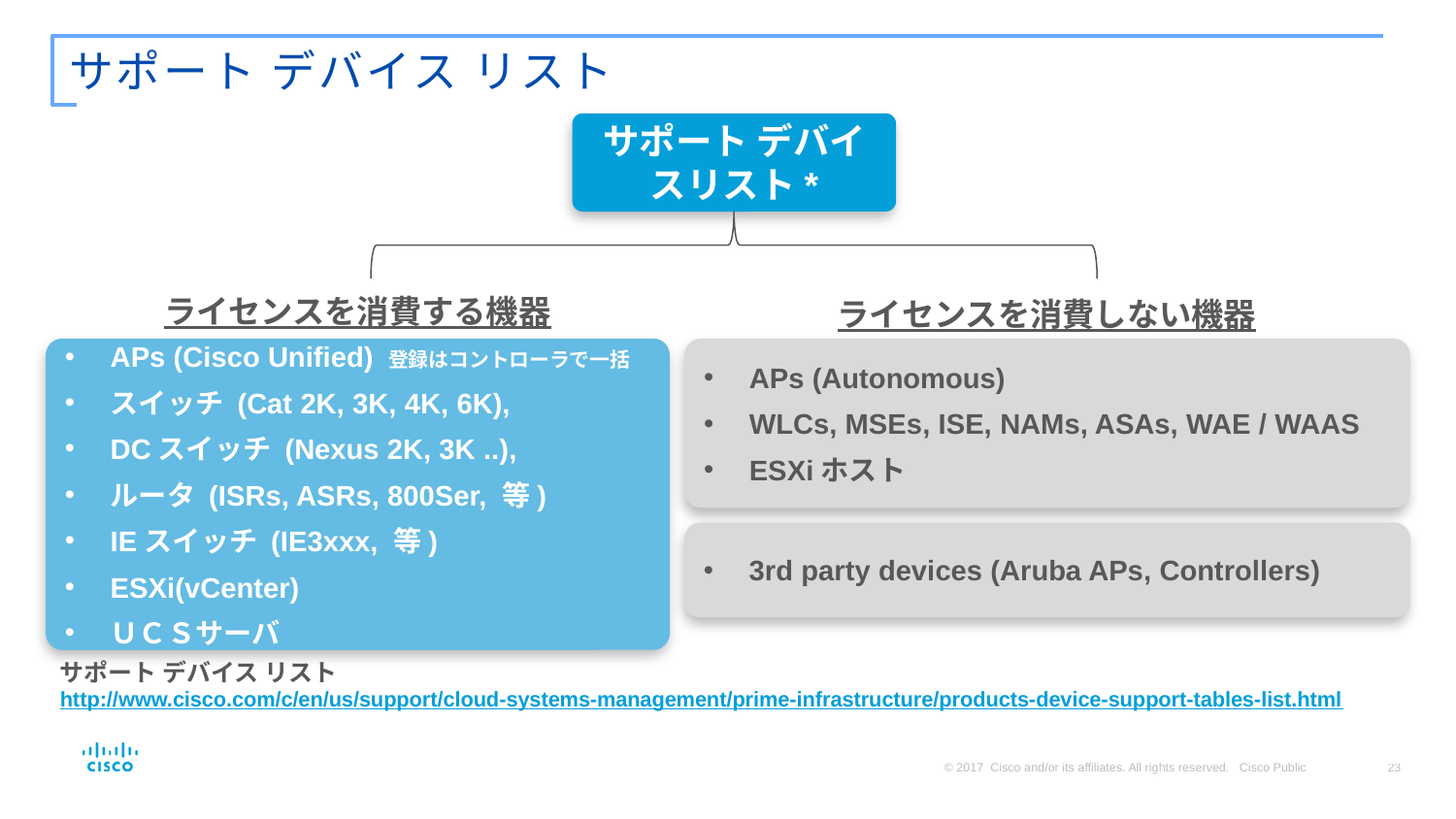

# サポート デバイス リスト
サポート デバイスリスト*
ライセンスを消費する機器
ライセンスを消費しない機器
APs (Cisco Unified) 登録はコントローラで一括
スイッチ (Cat 2K, 3K, 4K, 6K),
DCスイッチ (Nexus 2K, 3K ..),
ルータ (ISRs, ASRs, 800Ser, 等)
IEスイッチ (IE3xxx, 等)
ESXi(vCenter)
ＵＣＳサーバ
APs (Autonomous)
WLCs, MSEs, ISE, NAMs, ASAs, WAE / WAAS
ESXiホスト
3rd party devices (Aruba APs, Controllers)
サポート デバイス リスト
http://www.cisco.com/c/en/us/support/cloud-systems-management/prime-infrastructure/products-device-support-tables-list.html